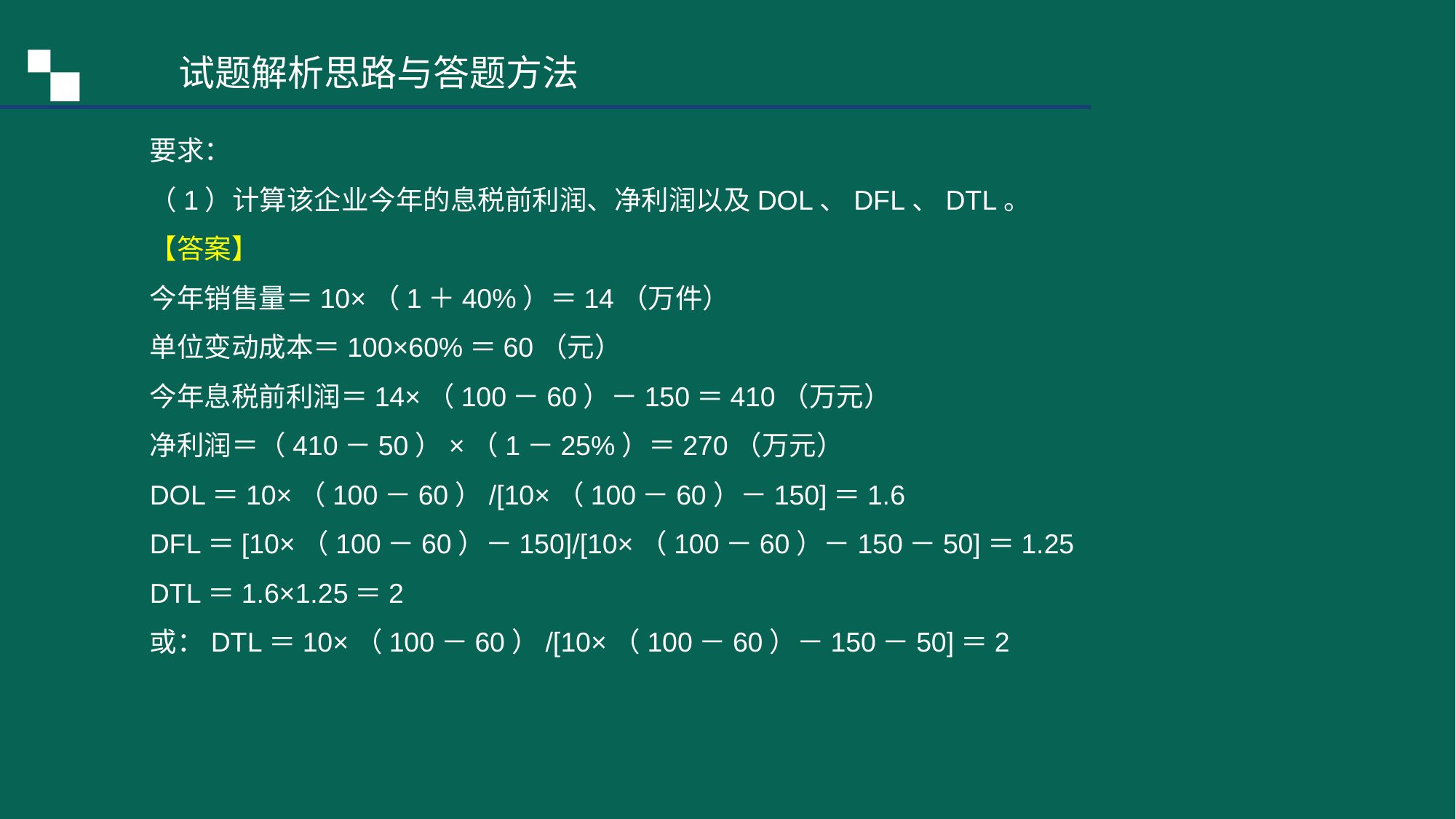

试题解析思路与答题方法
要求：
（1）计算该企业今年的息税前利润、净利润以及DOL、DFL、DTL。
【答案】
今年销售量＝10×（1＋40%）＝14（万件）
单位变动成本＝100×60%＝60（元）
今年息税前利润＝14×（100－60）－150＝410（万元）
净利润＝（410－50）×（1－25%）＝270（万元）
DOL＝10×（100－60）/[10×（100－60）－150]＝1.6
DFL＝[10×（100－60）－150]/[10×（100－60）－150－50]＝1.25
DTL＝1.6×1.25＝2
或：DTL＝10×（100－60）/[10×（100－60）－150－50]＝2